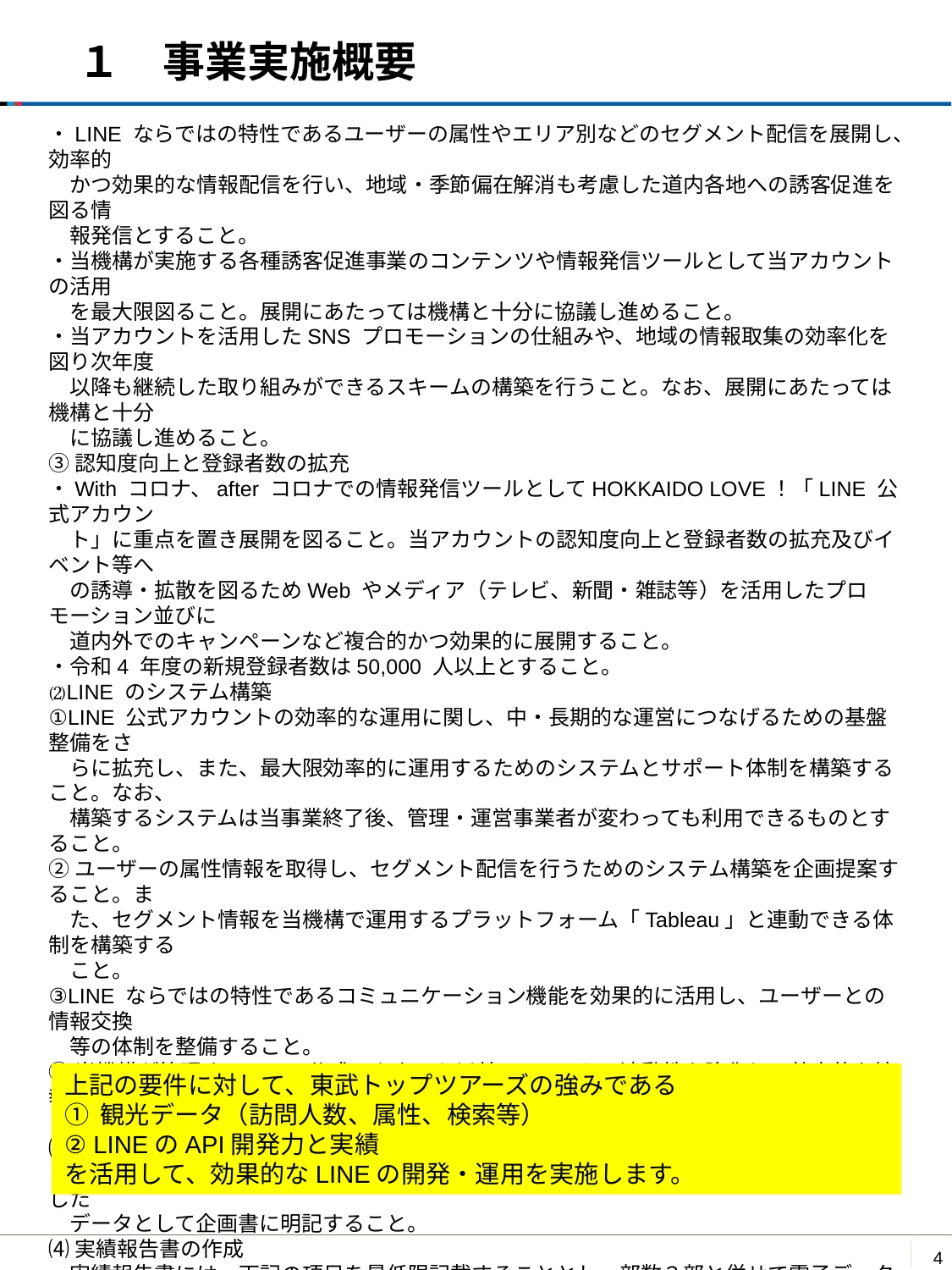

# １　事業実施概要
・LINE ならではの特性であるユーザーの属性やエリア別などのセグメント配信を展開し、効率的
　かつ効果的な情報配信を行い、地域・季節偏在解消も考慮した道内各地への誘客促進を図る情
　報発信とすること。
・当機構が実施する各種誘客促進事業のコンテンツや情報発信ツールとして当アカウントの活用
　を最大限図ること。展開にあたっては機構と十分に協議し進めること。
・当アカウントを活用したSNS プロモーションの仕組みや、地域の情報取集の効率化を図り次年度
　以降も継続した取り組みができるスキームの構築を行うこと。なお、展開にあたっては機構と十分
　に協議し進めること。
③認知度向上と登録者数の拡充
・With コロナ、after コロナでの情報発信ツールとしてHOKKAIDO LOVE！「LINE 公式アカウン
　ト」に重点を置き展開を図ること。当アカウントの認知度向上と登録者数の拡充及びイベント等へ
　の誘導・拡散を図るためWeb やメディア（テレビ、新聞・雑誌等）を活用したプロモーション並びに
　道内外でのキャンペーンなど複合的かつ効果的に展開すること。
・令和4 年度の新規登録者数は50,000 人以上とすること。
⑵LINE のシステム構築
①LINE 公式アカウントの効率的な運用に関し、中・長期的な運営につなげるための基盤整備をさ
　らに拡充し、また、最大限効率的に運用するためのシステムとサポート体制を構築すること。なお、
　構築するシステムは当事業終了後、管理・運営事業者が変わっても利用できるものとすること。
②ユーザーの属性情報を取得し、セグメント配信を行うためのシステム構築を企画提案すること。ま
　た、セグメント情報を当機構で運用するプラットフォーム「Tableau」と連動できる体制を構築する
　こと。
③LINE ならではの特性であるコミュニケーション機能を効果的に活用し、ユーザーとの情報交換
　等の体制を整備すること。
④当機構が管理するLINE 公式アカウント以外のSNS との連動性を強化し、効率的な情報発信
　を展開すること。また、連携を強化するためのスキームについて提案を行うこと。
⑶効果について
　上記について、登録者数、配信数、閲覧数等の他これに関連する広告効果等を金額換算した
　データとして企画書に明記すること。
⑷実績報告書の作成
　実績報告書には、下記の項目を最低限記載することとし、部数３部と併せて電子データを提出す
　ること。
①LINE 公式アカウントの運用と各種プロモーションの概要と合計金額及びその効果（登録者数、
　配信数、閲覧数、分析結果等）
②各種広告媒体を活用したPR の詳細と合計金額およびその効果（広告費用換算、メディア露出、
　WebサイトPV 等）
③成果物（プロモーションに関連する２次利用可能なデザイン等）

上記の要件に対して、東武トップツアーズの強みである
① 観光データ（訪問人数、属性、検索等）
② LINEのAPI開発力と実績
を活用して、効果的なLINEの開発・運用を実施します。
4